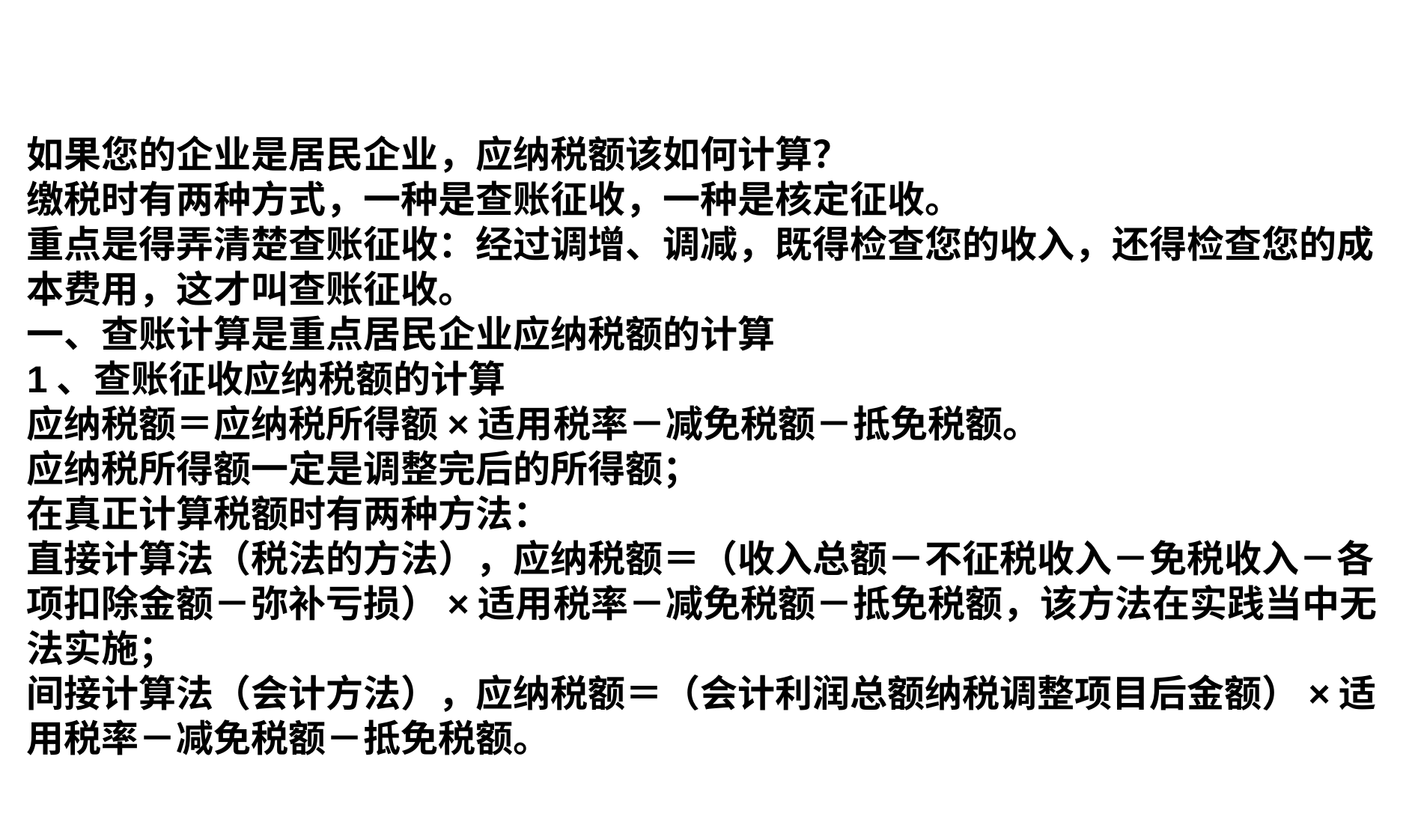

如果您的企业是居民企业，应纳税额该如何计算？
缴税时有两种方式，一种是查账征收，一种是核定征收。
重点是得弄清楚查账征收：经过调增、调减，既得检查您的收入，还得检查您的成本费用，这才叫查账征收。
一、查账计算是重点居民企业应纳税额的计算
1、查账征收应纳税额的计算
应纳税额＝应纳税所得额×适用税率－减免税额－抵免税额。
应纳税所得额一定是调整完后的所得额；
在真正计算税额时有两种方法：
直接计算法（税法的方法），应纳税额＝（收入总额－不征税收入－免税收入－各项扣除金额－弥补亏损）×适用税率－减免税额－抵免税额，该方法在实践当中无法实施；
间接计算法（会计方法），应纳税额＝（会计利润总额纳税调整项目后金额）×适用税率－减免税额－抵免税额。